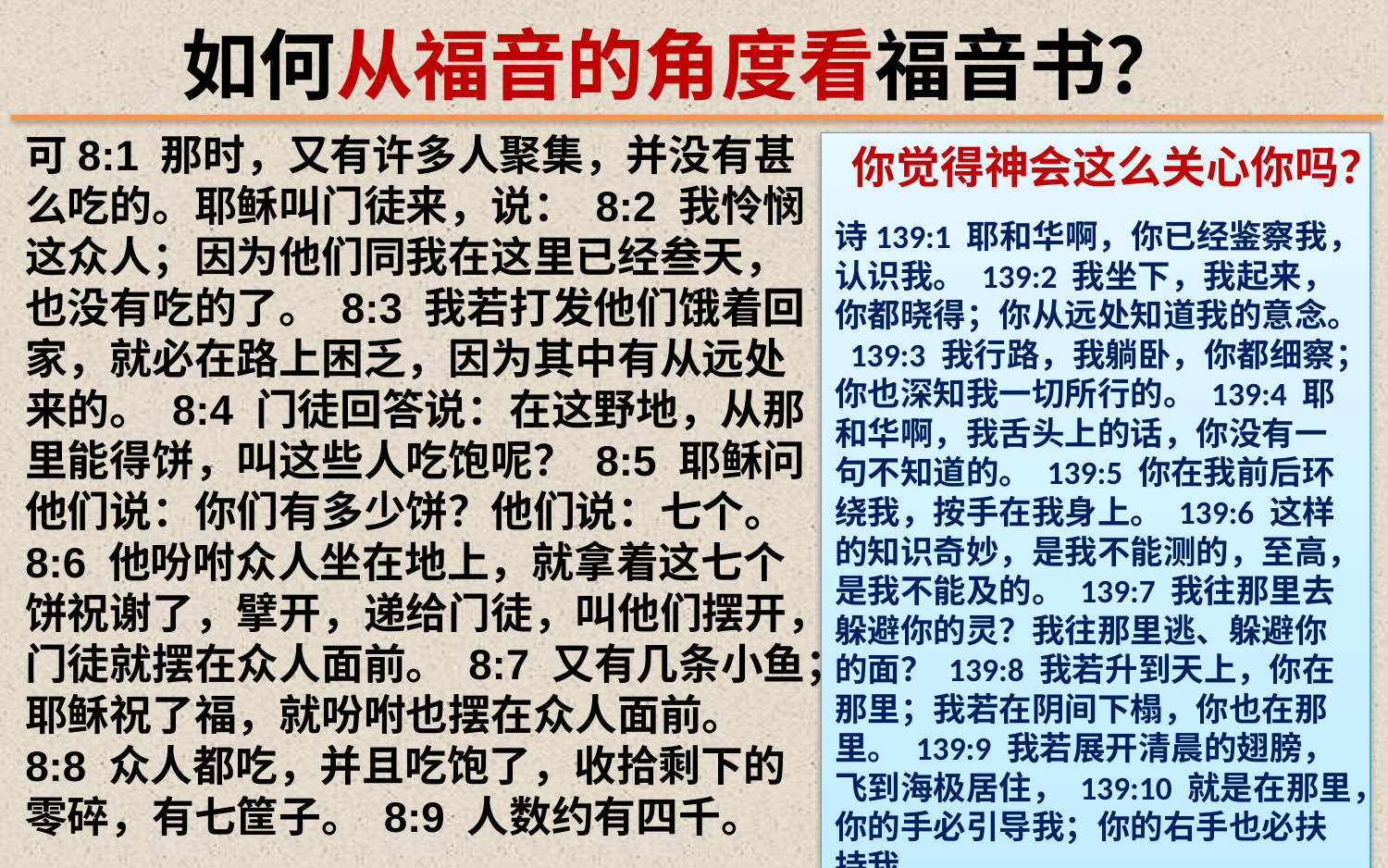

如何从福音的角度看福音书？
可8:1 那时，又有许多人聚集，并没有甚么吃的。耶稣叫门徒来，说： 8:2 我怜悯这众人；因为他们同我在这里已经叁天，也没有吃的了。 8:3 我若打发他们饿着回家，就必在路上困乏，因为其中有从远处来的。 8:4 门徒回答说：在这野地，从那里能得饼，叫这些人吃饱呢？ 8:5 耶稣问他们说：你们有多少饼？他们说：七个。 8:6 他吩咐众人坐在地上，就拿着这七个饼祝谢了，擘开，递给门徒，叫他们摆开，门徒就摆在众人面前。 8:7 又有几条小鱼；耶稣祝了福，就吩咐也摆在众人面前。 8:8 众人都吃，并且吃饱了，收拾剩下的零碎，有七筐子。 8:9 人数约有四千。
你觉得神会这么关心你吗？
诗139:1 耶和华啊，你已经鉴察我，认识我。 139:2 我坐下，我起来，你都晓得；你从远处知道我的意念。 139:3 我行路，我躺卧，你都细察；你也深知我一切所行的。 139:4 耶和华啊，我舌头上的话，你没有一句不知道的。 139:5 你在我前后环绕我，按手在我身上。 139:6 这样的知识奇妙，是我不能测的，至高，是我不能及的。 139:7 我往那里去躲避你的灵？我往那里逃、躲避你的面？ 139:8 我若升到天上，你在那里；我若在阴间下榻，你也在那里。 139:9 我若展开清晨的翅膀，飞到海极居住， 139:10 就是在那里，你的手必引导我；你的右手也必扶持我。